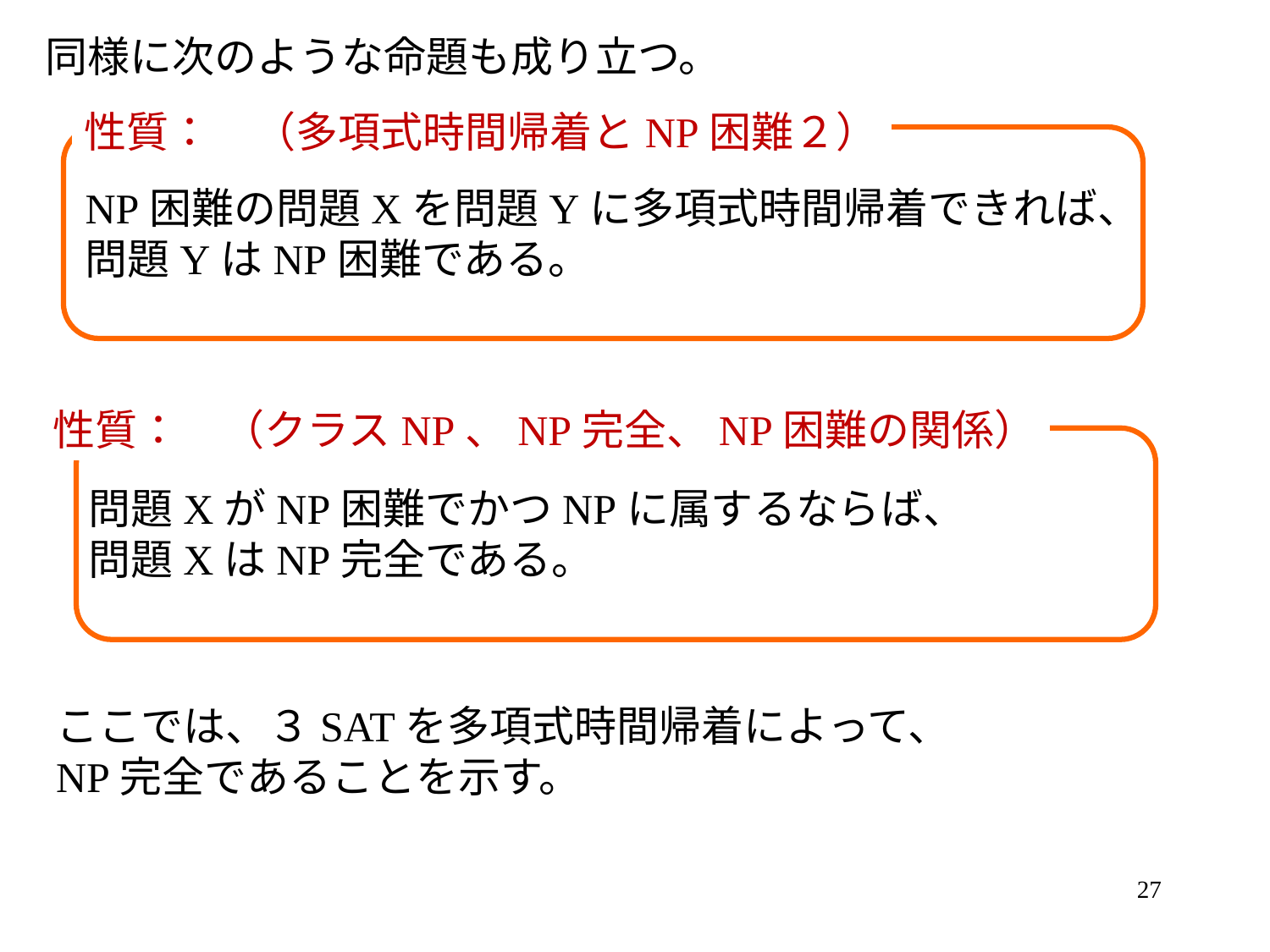

同様に次のような命題も成り立つ。
性質：　（多項式時間帰着とNP困難２）

NP困難の問題Xを問題Yに多項式時間帰着できれば、
問題YはNP困難である。
性質：　（クラスNP、NP完全、NP困難の関係）

問題XがNP困難でかつNPに属するならば、
問題XはNP完全である。
ここでは、３SATを多項式時間帰着によって、
NP完全であることを示す。
27